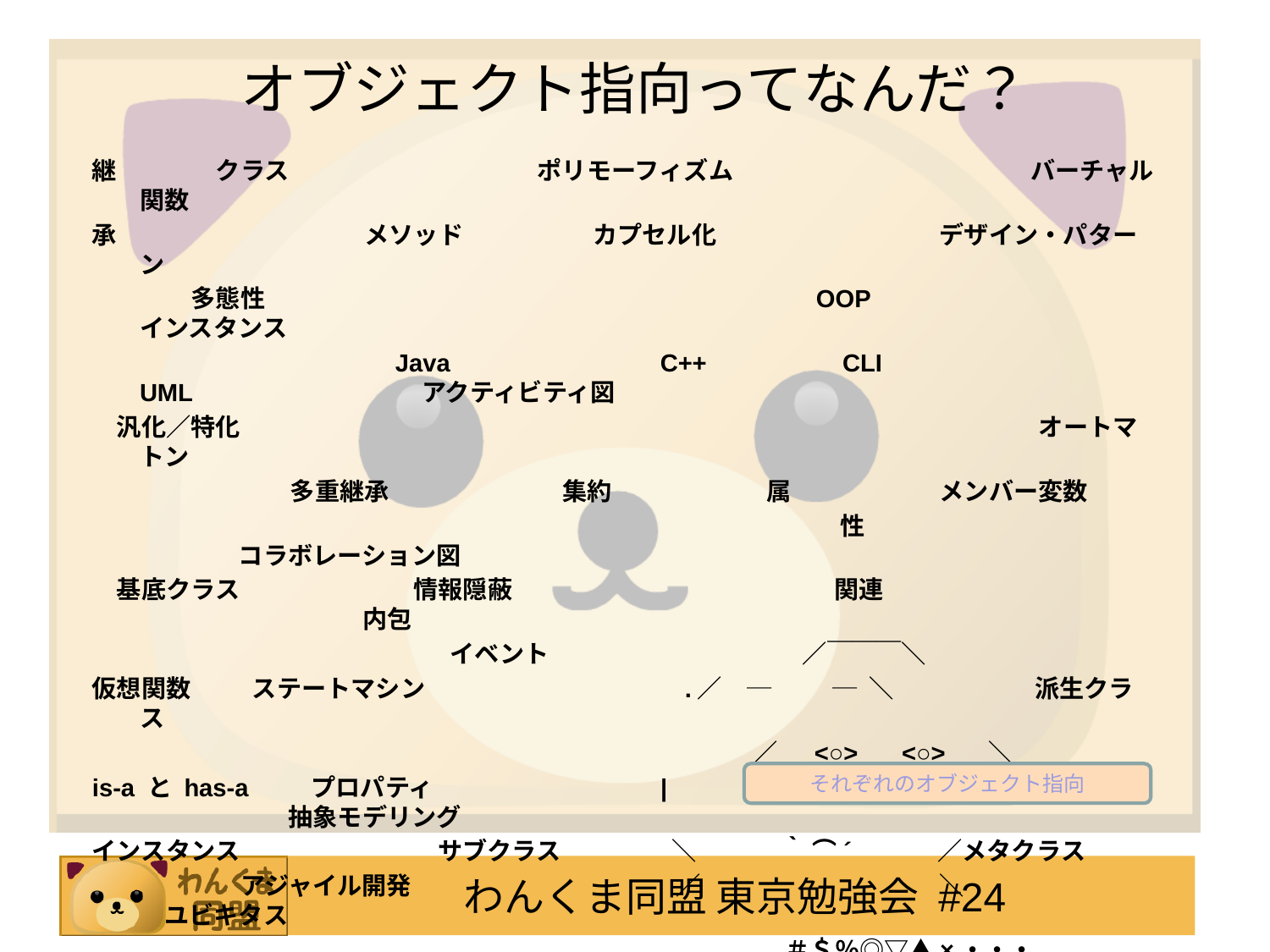

# オブジェクト指向ってなんだ？
継　　　　クラス　　　　　　　　　　ポリモーフィズム　　　　　　　　　　　　バーチャル関数
承　　　　　　　　　　メソッド　　 　　　カプセル化　　　　　　　　　デザイン・パターン
　　　　多態性　　　　　　　　　　　　　　　　　　　　　　OOP　　　 　　　　　　　　 インスタンス
　　　　　　　　　　　　Java　　　　　　　　C++　　　　　CLI　　　　　　　　　UML　　　　　　　　　アクティビティ図
　汎化／特化　　　　　　　　　　　　　　　　　　　　　　　　　　　　 　　　　オートマトン
　　　　　　　　多重継承　　　　　　　集約　 　　　　　属　　　　　　メンバー変数
　　　　　　　　　　　　　　　　　　　　　　　　　　　　　 　性　　　　　　　　　　　　　　　コラボレーション図
　基底クラス　　　　　　　情報隠蔽　　　　　　　　　　　　　関連　　　　　　　　　　　　　　　　　　　　内包
　　　　　　　　　　 　 　　　イベント　　　　　　　　　 　／￣￣￣＼
仮想関数 　 　ステートマシン　　　　　　　　　　 .／　─　 　 ─  ＼　 　　 　 　派生クラス
　　　　　　　　　　　　　　　 　　　　　　　　 　　　 ／　 <○> 　<○> 　 ＼
is-a と has-a 　　プロパティ　　　　　　  　　  |　　　 　（__人__）　　 　　|　　　　　　　　　　抽象モデリング
インスタンス　　　　　　　　サブクラス　 　　　 ＼　　 　 ｀ ⌒´　　 　／メタクラス
　　　　　　アジャイル開発　　　　　 　　　 　　 ／ 　 　 　　　　 　  　 ＼　　　　　　　　ユビキタス
　　　　　　　　　　　　　　　　　　　　　　　　　　　　＃＄％◎▽▲×・・・
　　　　　ソフトウェア部品化　　　　　　　　　　　　　　　　　　　　　　　　　　再利用　　　　　　コンポーネント

それぞれのオブジェクト指向